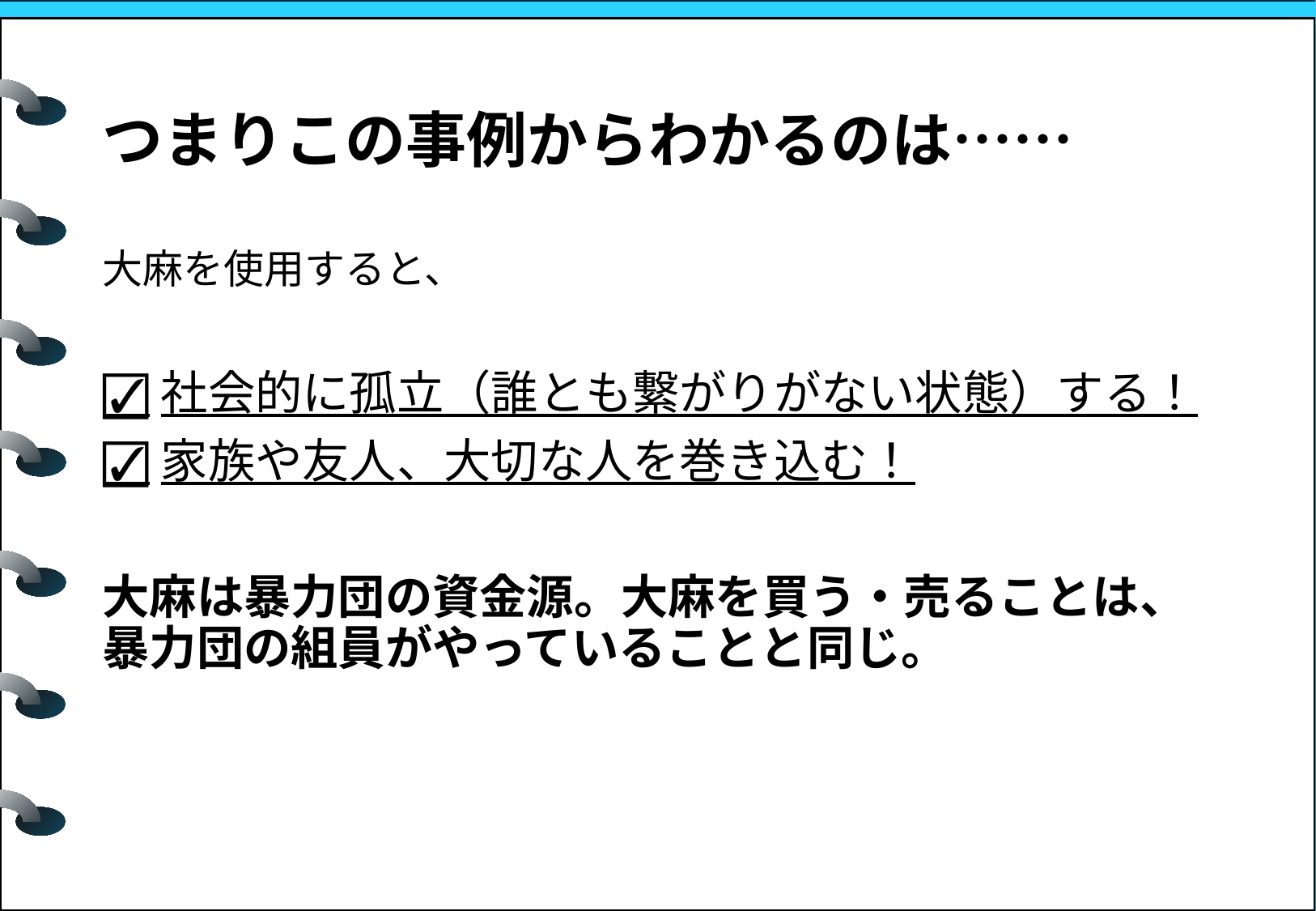

# つまりこの事例からわかるのは……
大麻を使用すると、

☑社会的に孤立（誰とも繋がりがない状態）する！
☑家族や友人、大切な人を巻き込む！

大麻は暴力団の資金源。大麻を買う・売ることは、暴力団の組員がやっていることと同じ。